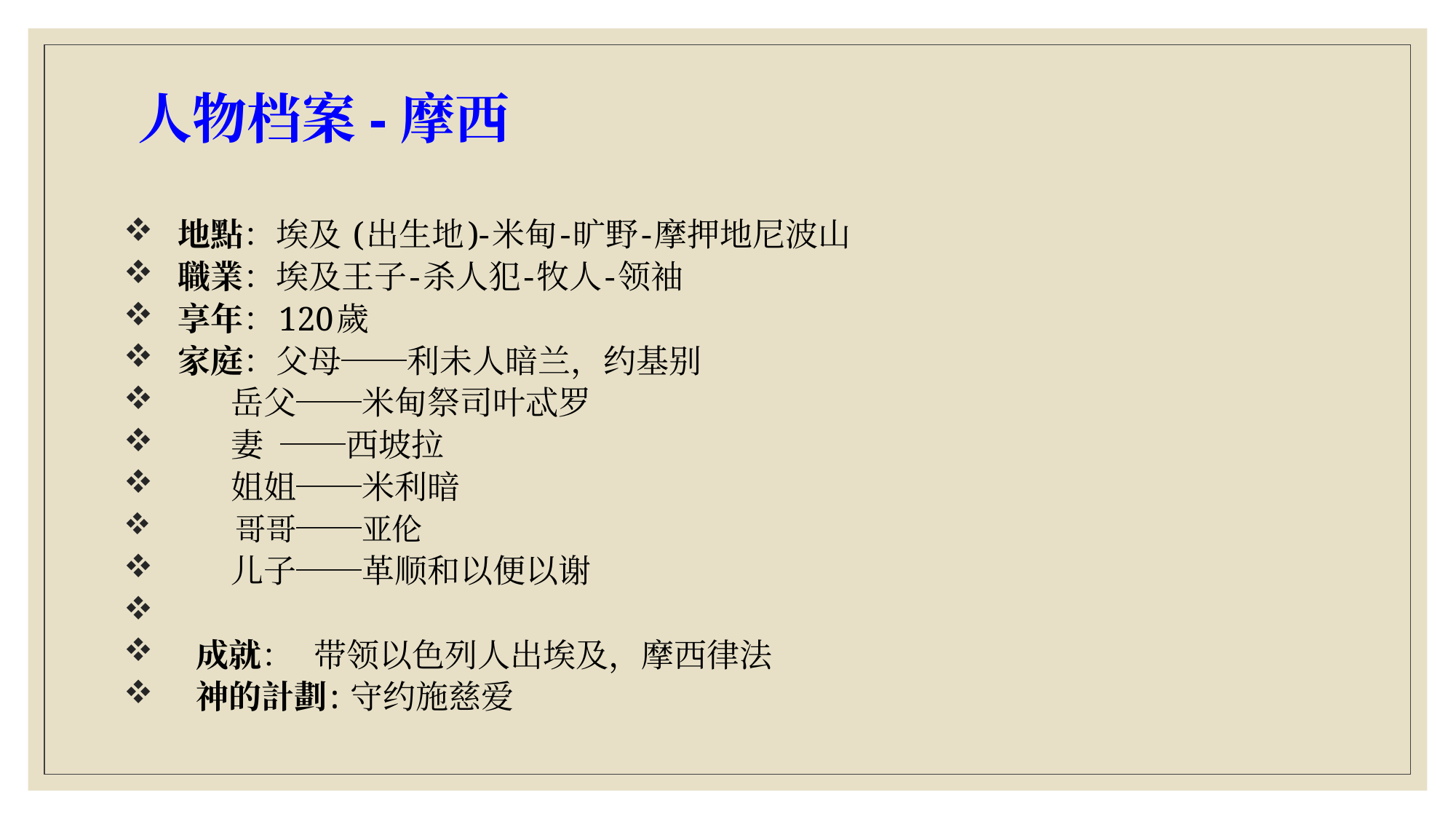

# 人物档案-摩西

地點：埃及 (出生地)-米甸-旷野-摩押地尼波山
職業：埃及王子-杀人犯-牧人-领袖
享年：120歲
家庭：父母──利未人暗兰，约基别
      岳父──米甸祭司叶忒罗
      妻  ──西坡拉
      姐姐──米利暗
       哥哥──亚伦
      儿子──革顺和以便以谢

成就：	带领以色列人出埃及，摩西律法
神的計劃: 守约施慈爱